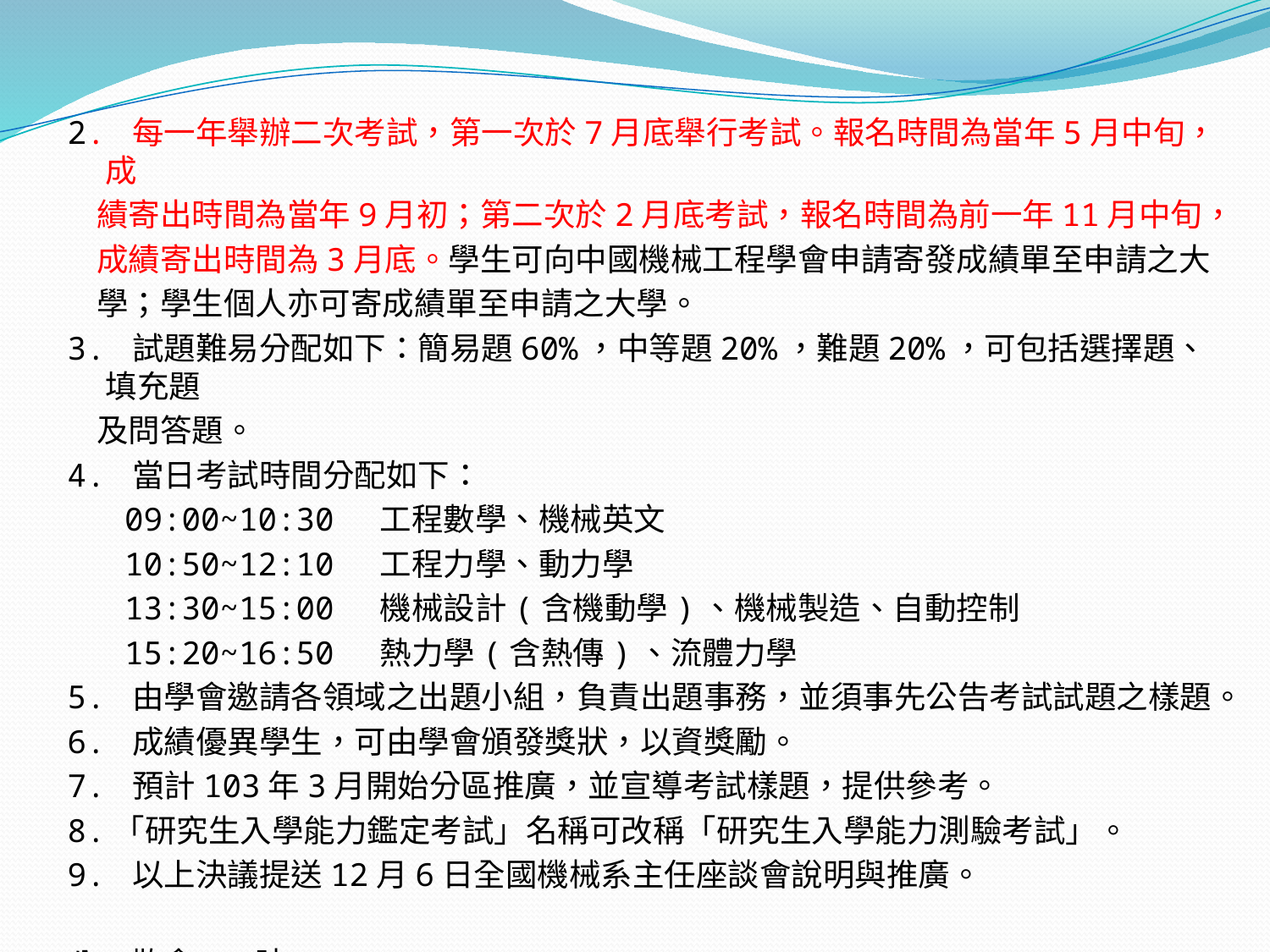

2. 每一年舉辦二次考試，第一次於7月底舉行考試。報名時間為當年5月中旬，成
   績寄出時間為當年9月初；第二次於2月底考試，報名時間為前一年11月中旬，
   成績寄出時間為3月底。學生可向中國機械工程學會申請寄發成績單至申請之大
   學；學生個人亦可寄成績單至申請之大學。
3. 試題難易分配如下：簡易題60%，中等題20%，難題20%，可包括選擇題、填充題
   及問答題。
4. 當日考試時間分配如下：
   09:00~10:30  工程數學、機械英文
   10:50~12:10  工程力學、動力學
   13:30~15:00  機械設計(含機動學)、機械製造、自動控制
   15:20~16:50  熱力學(含熱傳)、流體力學
5. 由學會邀請各領域之出題小組，負責出題事務，並須事先公告考試試題之樣題。
6. 成績優異學生，可由學會頒發獎狀，以資獎勵。
7. 預計103年3月開始分區推廣，並宣導考試樣題，提供參考。
8.「研究生入學能力鑑定考試」名稱可改稱「研究生入學能力測驗考試」。
9. 以上決議提送12月6日全國機械系主任座談會說明與推廣。

八、散會 17時